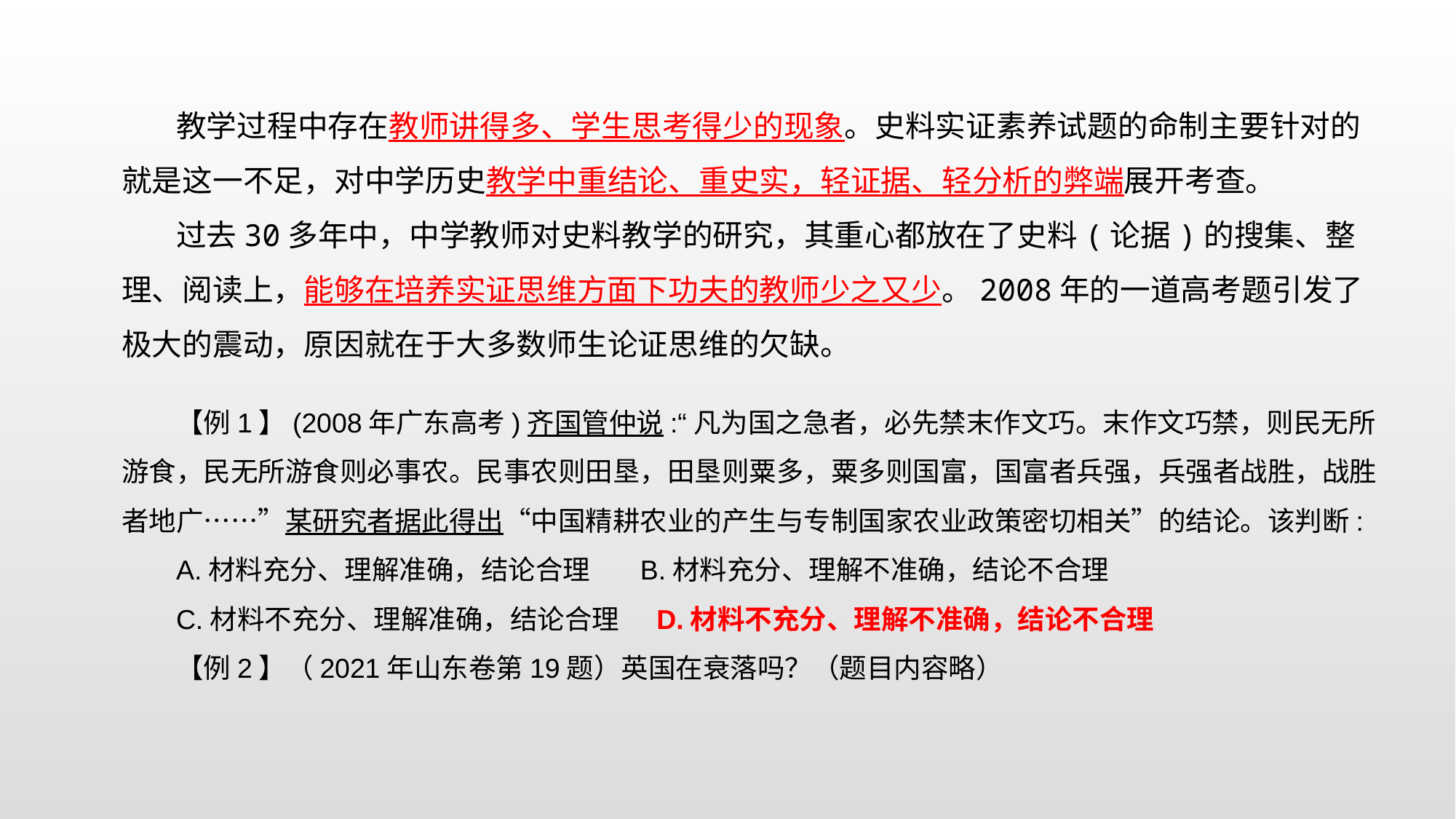

教学过程中存在教师讲得多、学生思考得少的现象。史料实证素养试题的命制主要针对的就是这一不足，对中学历史教学中重结论、重史实，轻证据、轻分析的弊端展开考查。
过去30多年中，中学教师对史料教学的研究，其重心都放在了史料(论据)的搜集、整理、阅读上，能够在培养实证思维方面下功夫的教师少之又少。2008年的一道高考题引发了极大的震动，原因就在于大多数师生论证思维的欠缺。

【例1】(2008年广东高考)齐国管仲说:“凡为国之急者，必先禁末作文巧。末作文巧禁，则民无所游食，民无所游食则必事农。民事农则田垦，田垦则粟多，粟多则国富，国富者兵强，兵强者战胜，战胜者地广……”某研究者据此得出“中国精耕农业的产生与专制国家农业政策密切相关”的结论。该判断:
A.材料充分、理解准确，结论合理       B.材料充分、理解不准确，结论不合理
C.材料不充分、理解准确，结论合理     D.材料不充分、理解不准确，结论不合理
【例2】（2021年山东卷第19题）英国在衰落吗？（题目内容略）